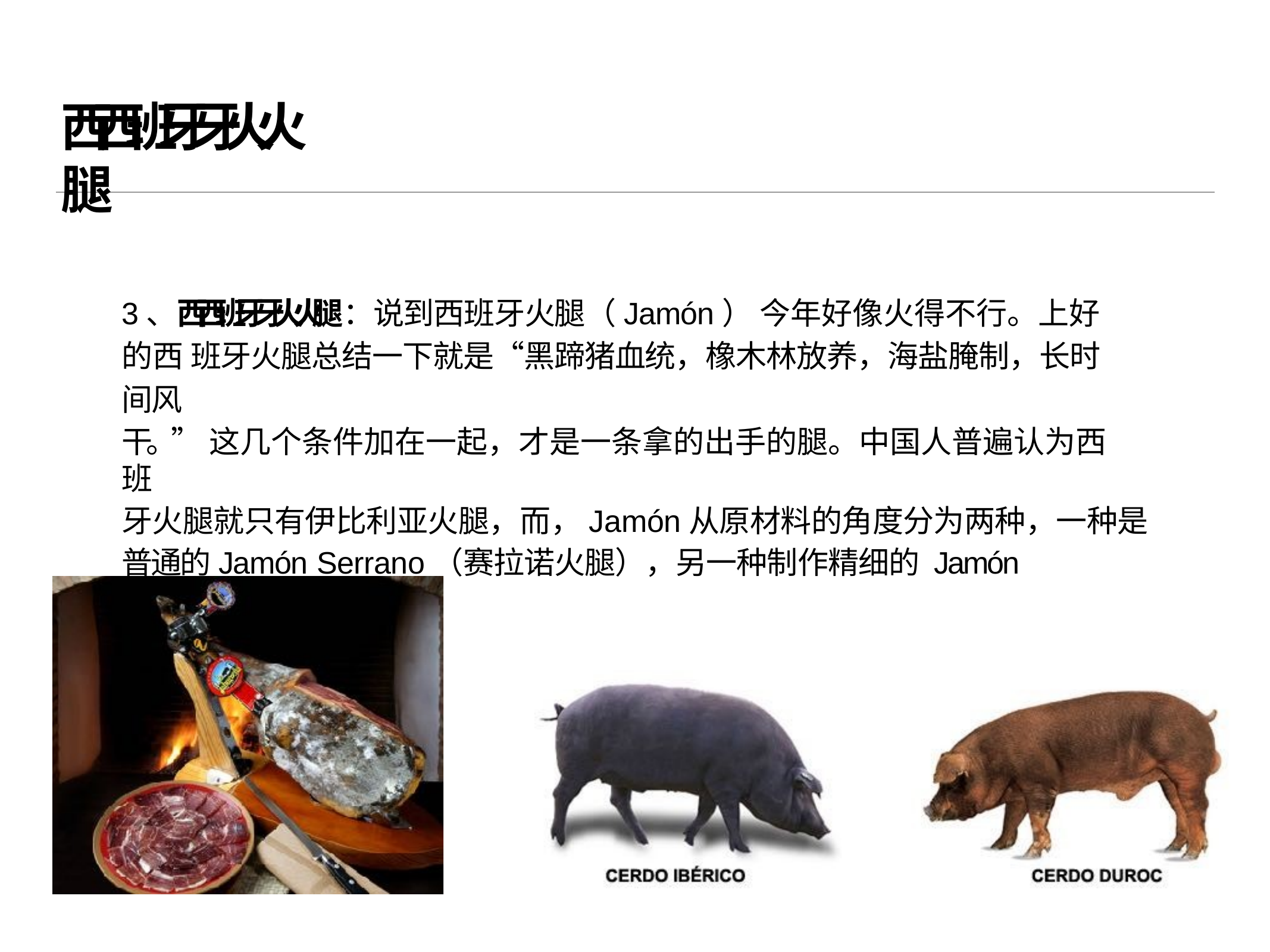

# ⻄西班⽛牙⽕火腿
3、⻄西班⽛牙⽕火腿：说到西班⽛⽕腿（Jamón） 今年好像⽕得不⾏。上好的西 班⽛⽕腿总结⼀下就是“⿊蹄猪⾎统，橡⽊林放养，海盐腌制，长时间风
⼲。” 这⼏个条件加在⼀起，才是⼀条拿的出⼿的腿。中国⼈普遍认为西班
⽛⽕腿就只有伊⽐利亚⽕腿，⽽，Jamón从原材料的⾓度分为两种，⼀种是 普通的Jamón Serrano（赛拉诺⽕腿），另⼀种制作精细的 Jamón Iberico（伊
⽐利亚⽕腿）。